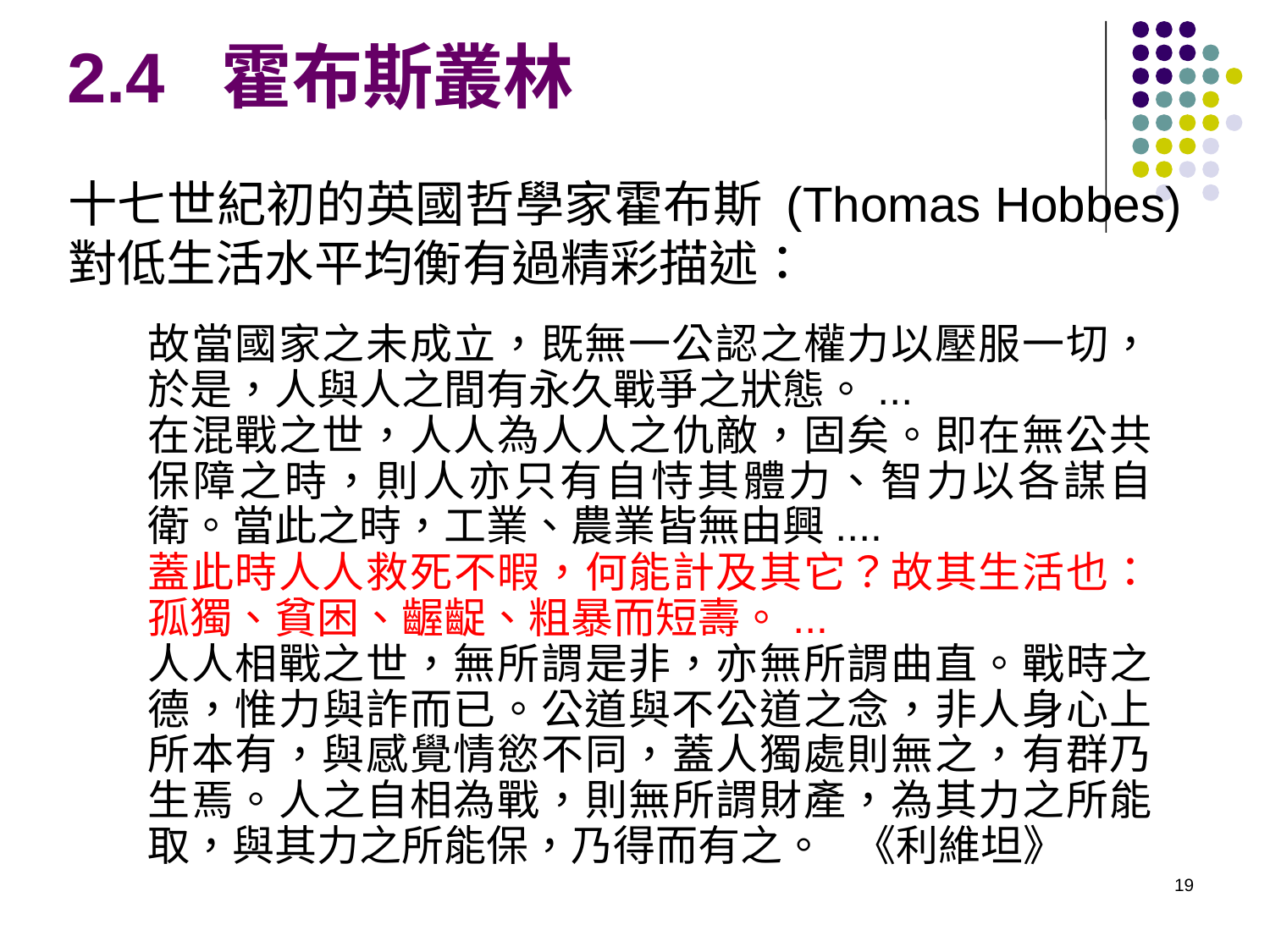

2.4  霍布斯叢林
十七世紀初的英國哲學家霍布斯 (Thomas Hobbes) 對低生活水平均衡有過精彩描述：
故當國家之未成立，既無一公認之權力以壓服一切，於是，人與人之間有永久戰爭之狀態。...
在混戰之世，人人為人人之仇敵，固矣。即在無公共保障之時，則人亦只有自恃其體力、智力以各謀自衛。當此之時，工業、農業皆無由興....
蓋此時人人救死不暇，何能計及其它？故其生活也：孤獨、貧困、齷齪、粗暴而短壽。...
人人相戰之世，無所謂是非，亦無所謂曲直。戰時之德，惟力與詐而已。公道與不公道之念，非人身心上所本有，與感覺情慾不同，蓋人獨處則無之，有群乃生焉。人之自相為戰，則無所謂財產，為其力之所能取，與其力之所能保，乃得而有之。   《利維坦》
19